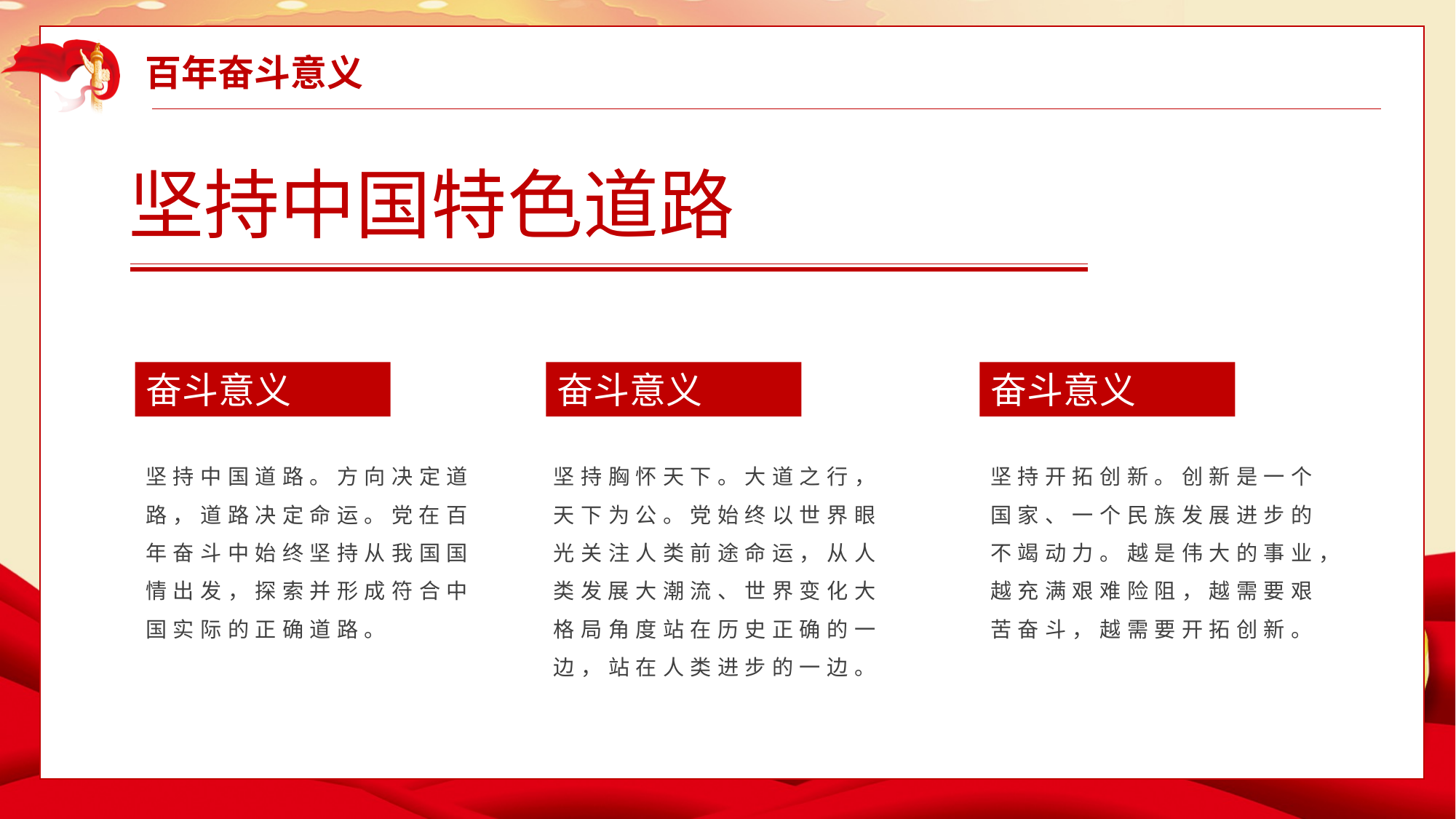

百年奋斗意义
坚持中国特色道路
奋斗意义
奋斗意义
奋斗意义
坚持中国道路。方向决定道路，道路决定命运。党在百年奋斗中始终坚持从我国国情出发，探索并形成符合中国实际的正确道路。
坚持胸怀天下。大道之行，天下为公。党始终以世界眼光关注人类前途命运，从人类发展大潮流、世界变化大格局角度站在历史正确的一边，站在人类进步的一边。
坚持开拓创新。创新是一个国家、一个民族发展进步的不竭动力。越是伟大的事业，越充满艰难险阻，越需要艰苦奋斗，越需要开拓创新。